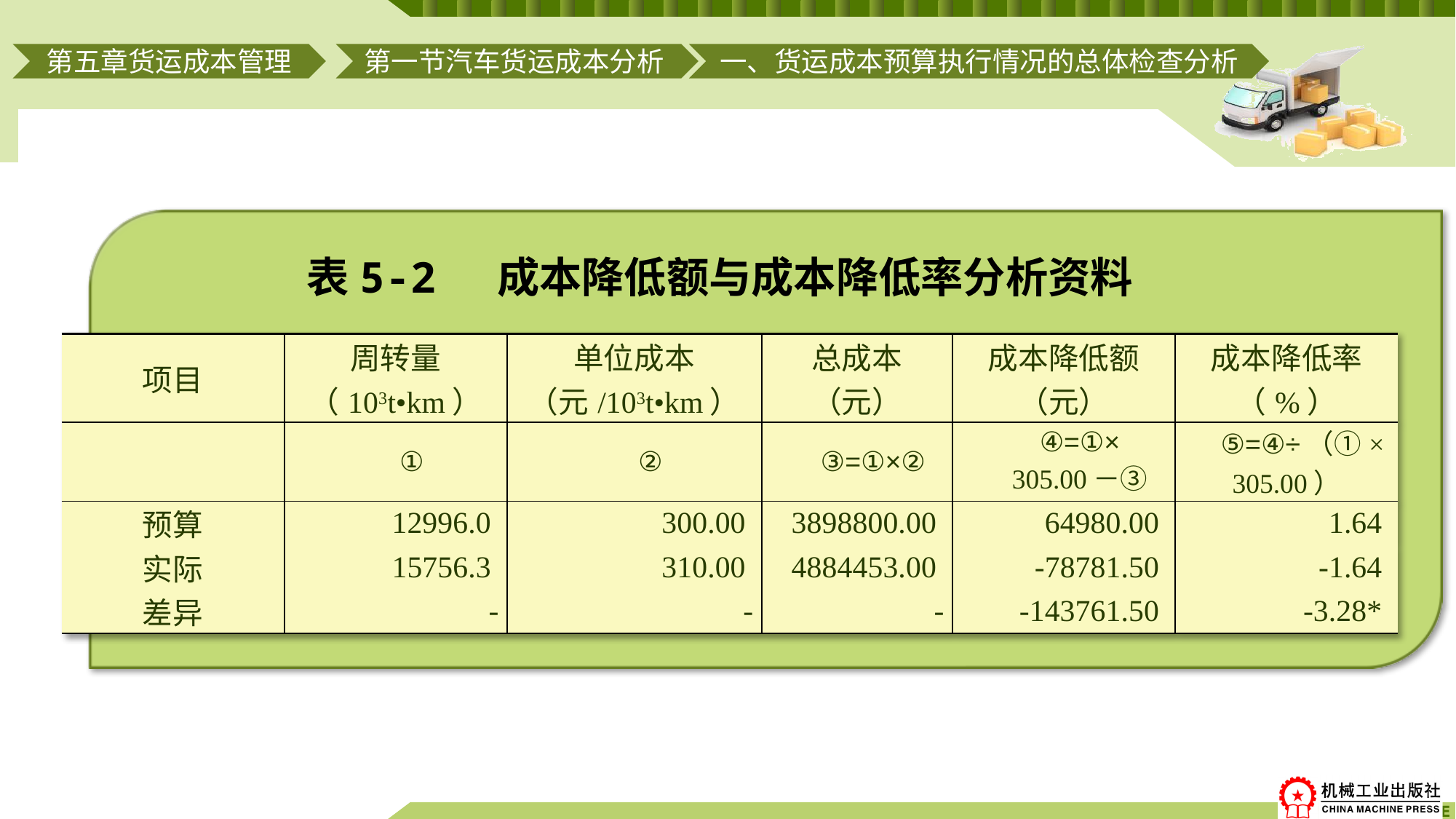

第一节汽车货运成本分析
一、货运成本预算执行情况的总体检查分析
第五章货运成本管理

# 表5-2  成本降低额与成本降低率分析资料
| 项目 | 周转量 | 单位成本 | 总成本 | 成本降低额 | 成本降低率 |
| --- | --- | --- | --- | --- | --- |
|  | （103t•km） | （元/103t•km） | （元） | （元） | （%） |
|  | ① | ② | ③=①×② | ④=①× 305.00－③ | ⑤=④÷（①×305.00） |
| 预算 | 12996.0 | 300.00 | 3898800.00 | 64980.00 | 1.64 |
| 实际 | 15756.3 | 310.00 | 4884453.00 | -78781.50 | -1.64 |
| 差异 | - | - | - | -143761.50 | -3.28\* |